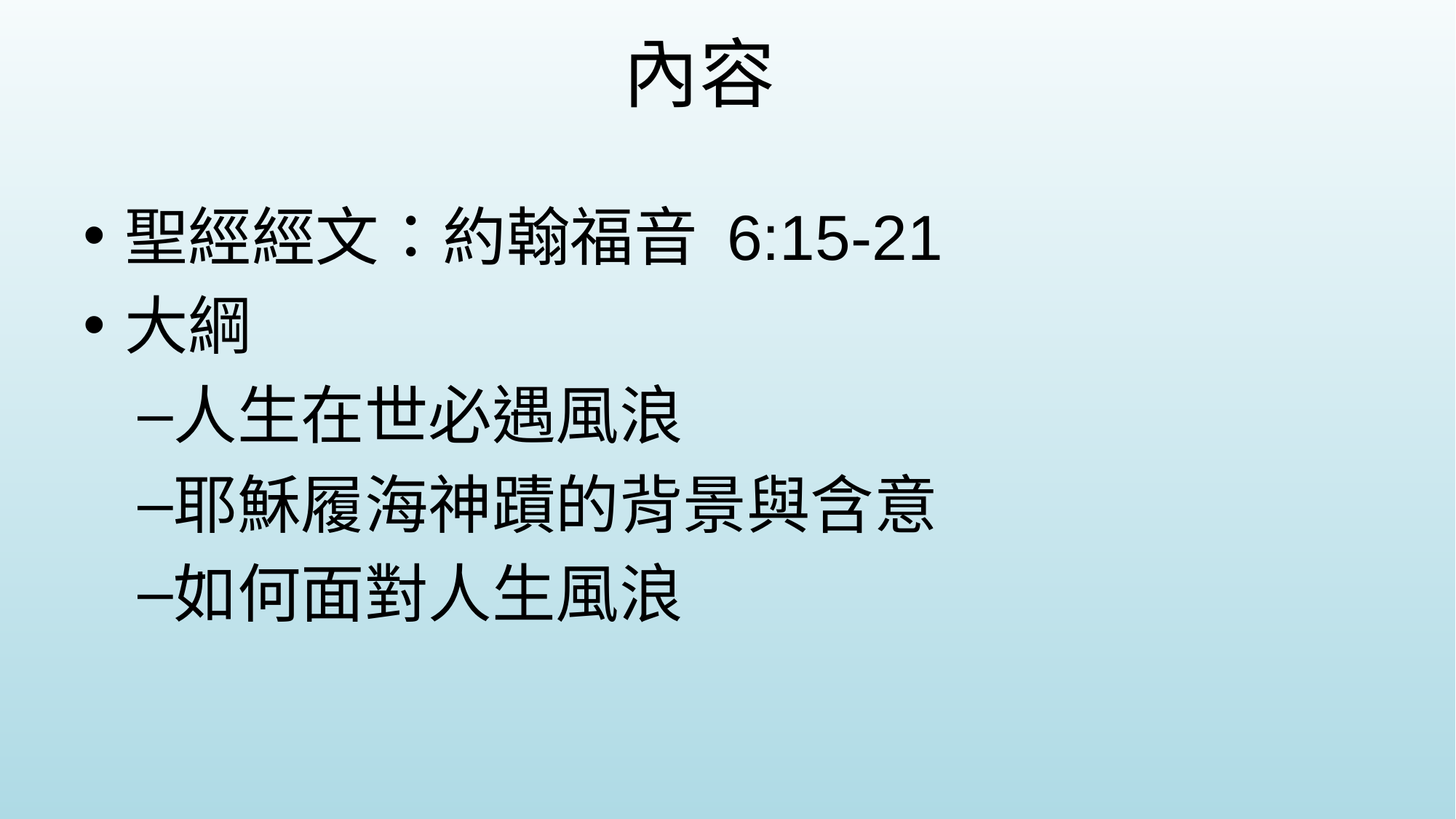

# 內容
聖經經文：約翰福音 6:15-21
大綱
人生在世必遇風浪
耶穌履海神蹟的背景與含意
如何面對人生風浪